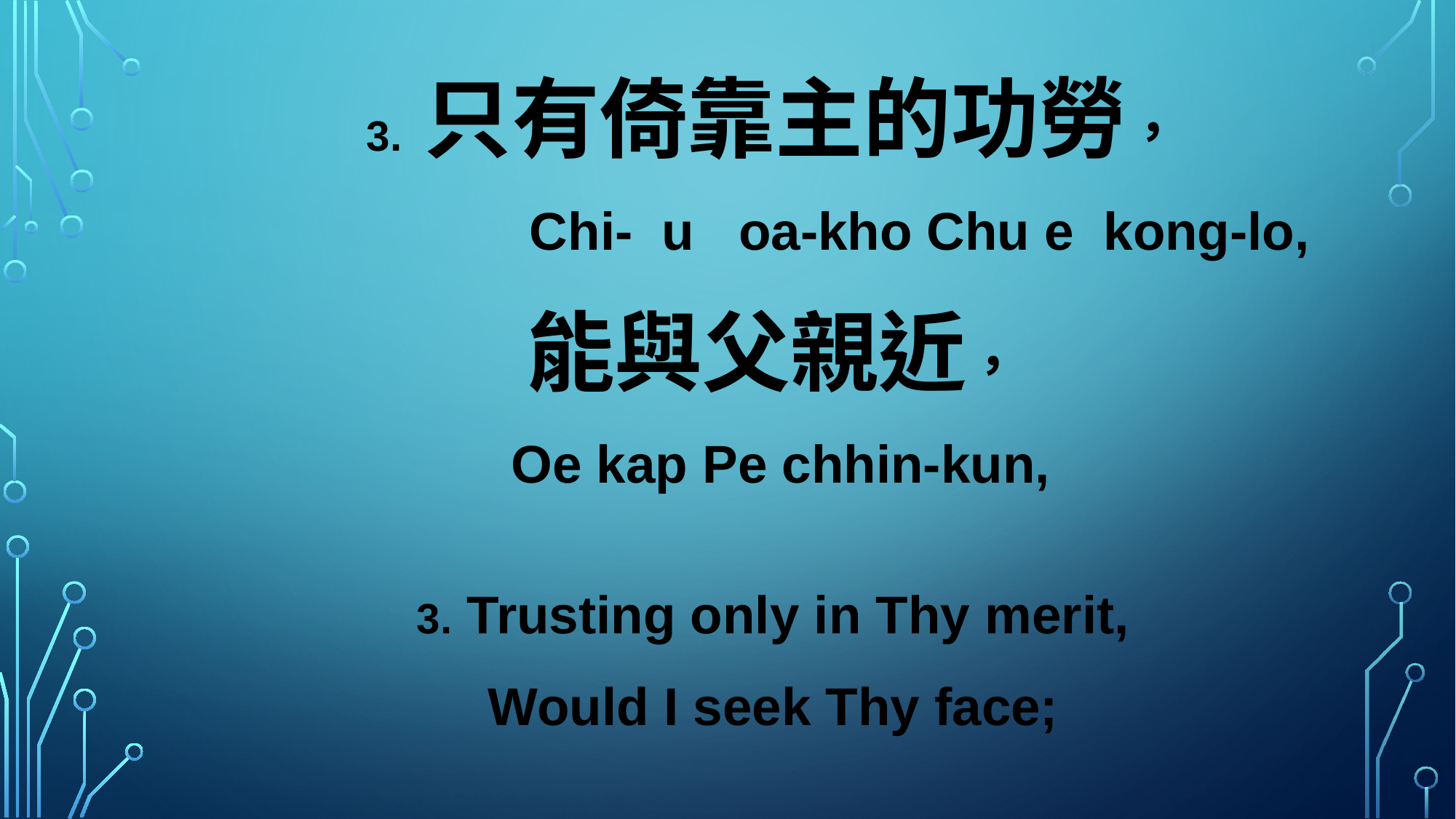

3. 只有倚靠主的功勞，
                             Chi-  u   oa-kho Chu e  kong-lo,
能與父親近，
 Oe kap Pe chhin-kun,

3. Trusting only in Thy merit,
Would I seek Thy face;